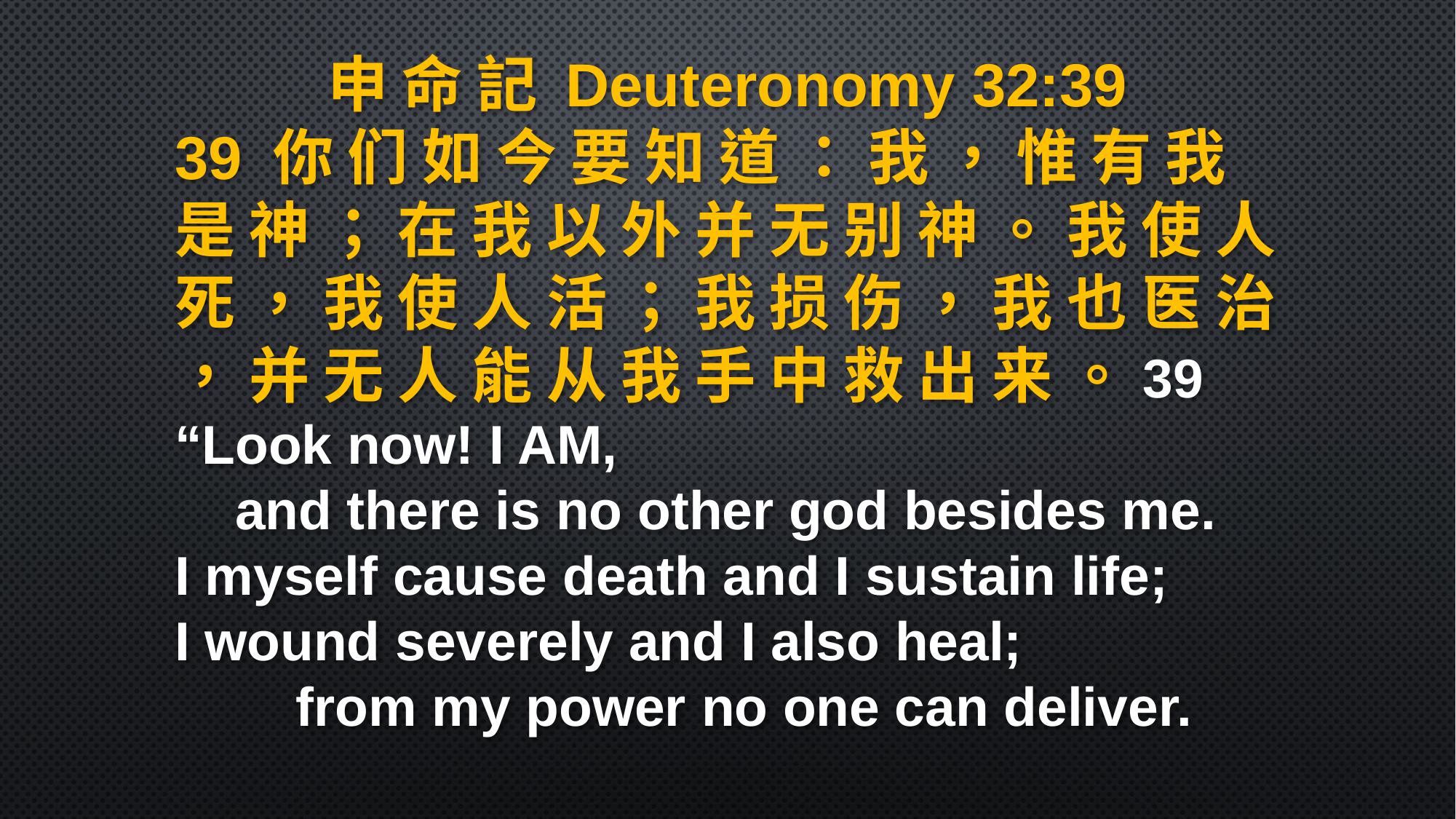

申 命 記 Deuteronomy 32:39
39 你 们 如 今 要 知 道 ： 我 ， 惟 有 我 是 神 ； 在 我 以 外 并 无 别 神 。 我 使 人 死 ， 我 使 人 活 ； 我 损 伤 ， 我 也 医 治 ， 并 无 人 能 从 我 手 中 救 出 来 。39 “Look now! I AM,
    and there is no other god besides me.
I myself cause death and I sustain life;
I wound severely and I also heal;
        from my power no one can deliver.